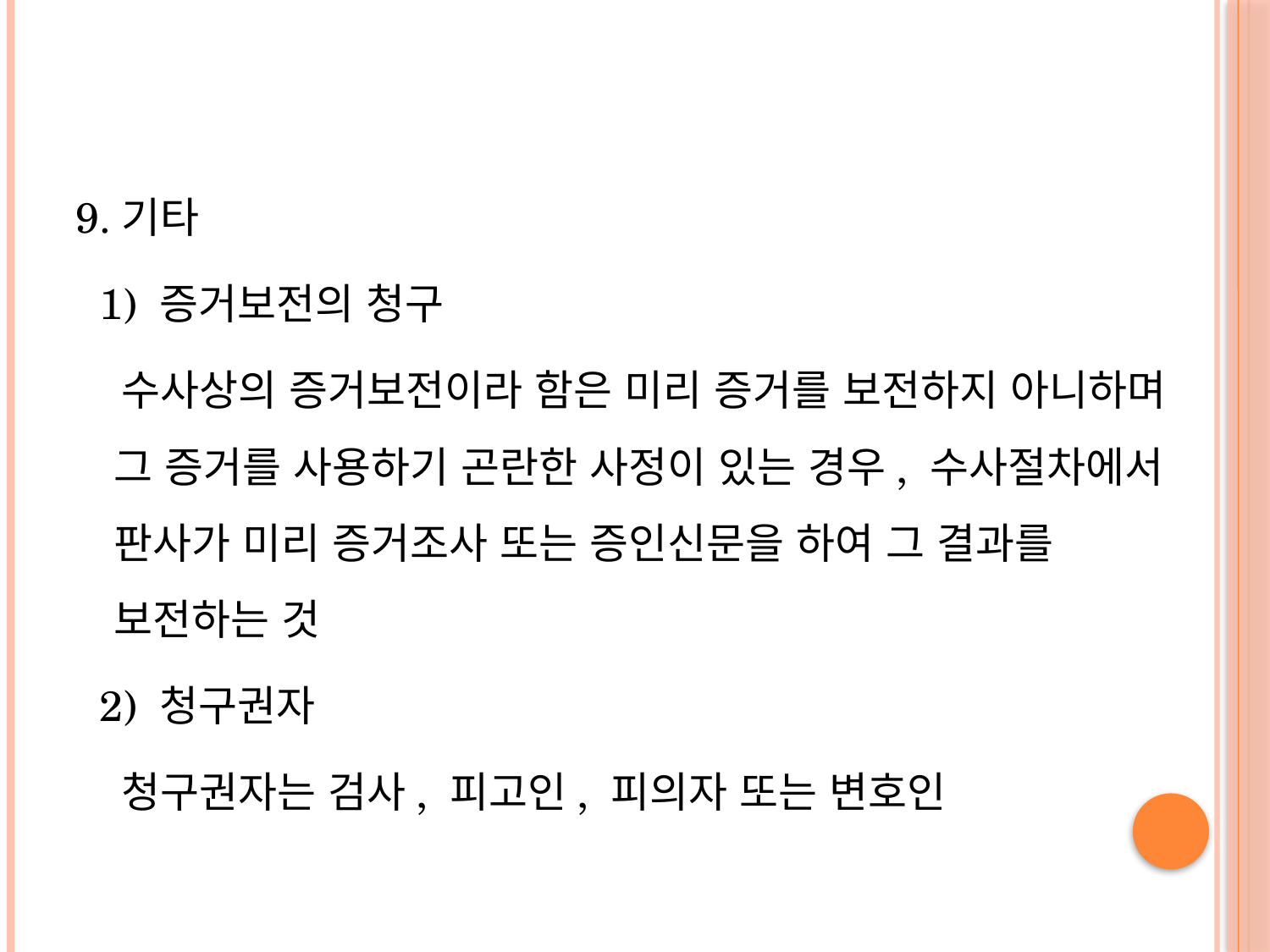

#
9.기타
  1) 증거보전의 청구
   수사상의 증거보전이라 함은 미리 증거를 보전하지 아니하며 그 증거를 사용하기 곤란한 사정이 있는 경우, 수사절차에서 판사가 미리 증거조사 또는 증인신문을 하여 그 결과를 보전하는 것
  2) 청구권자
   청구권자는 검사, 피고인, 피의자 또는 변호인